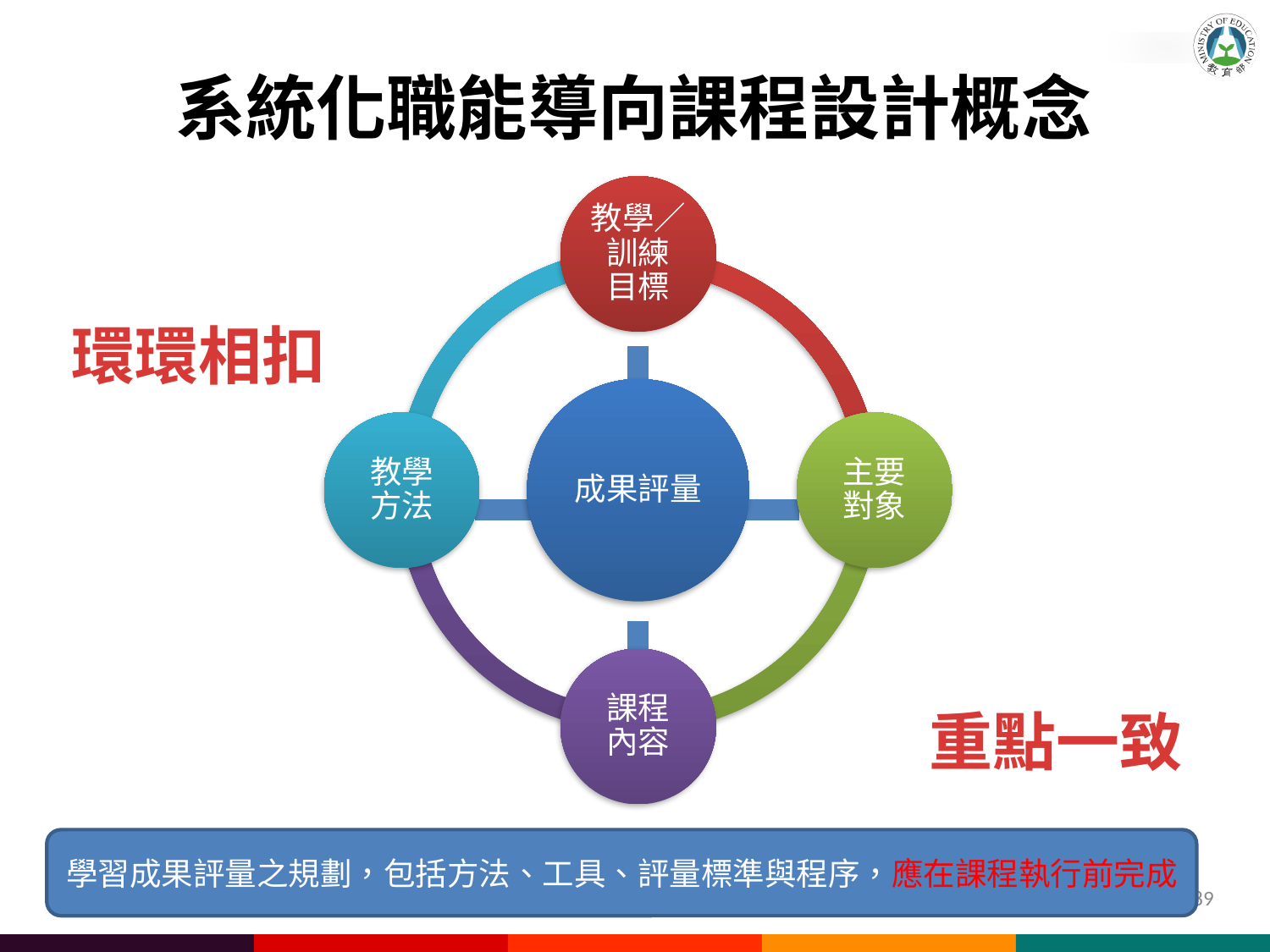

系統化職能導向課程設計概念
成果評量
教學／訓練
目標
主要
對象
課程
內容
教學
方法
環環相扣
重點一致
學習成果評量之規劃，包括方法、工具、評量標準與程序，應在課程執行前完成